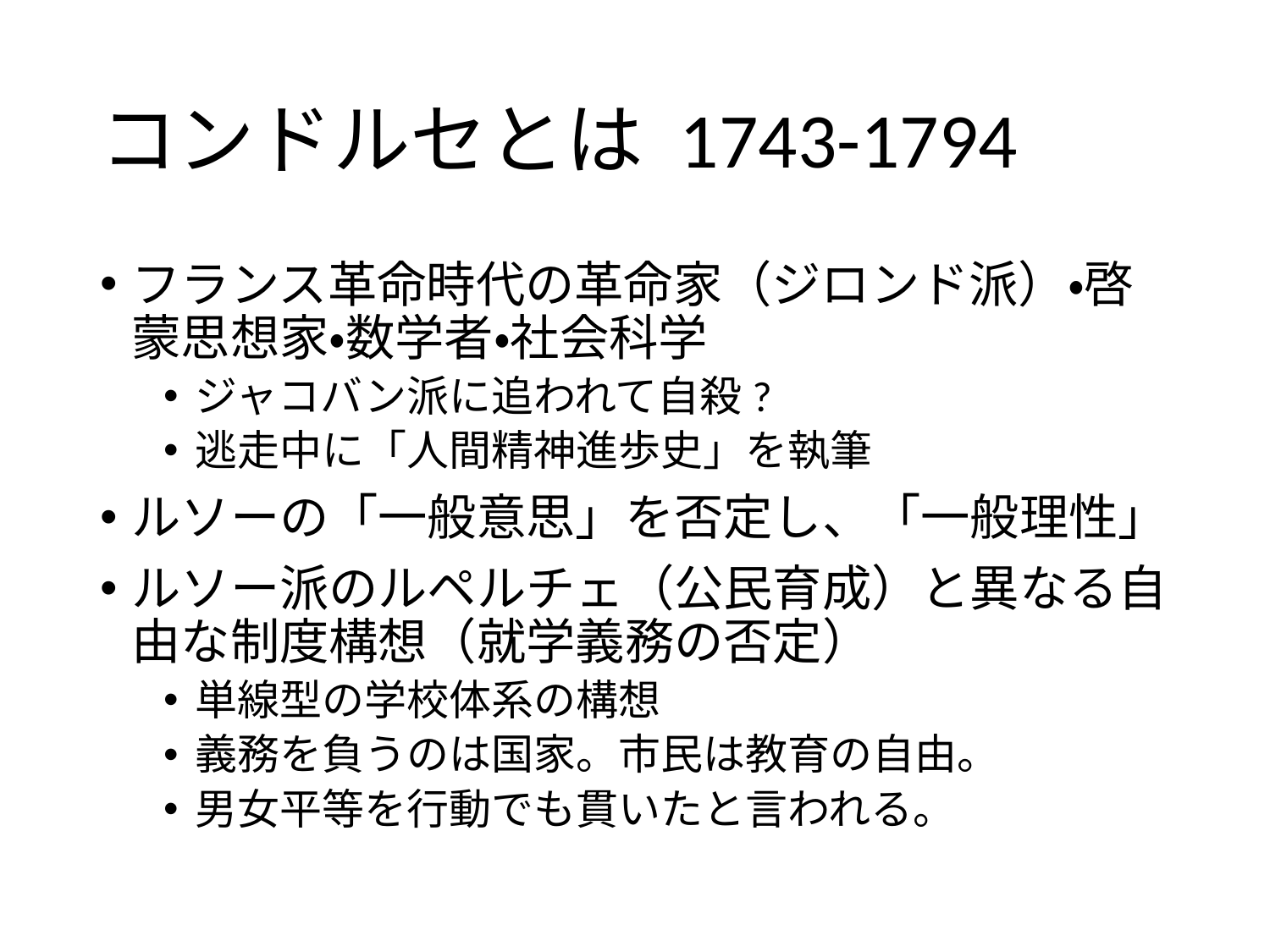

# コンドルセとは 1743-1794
フランス革命時代の革命家（ジロンド派）・啓蒙思想家・数学者・社会科学
ジャコバン派に追われて自殺?
逃走中に「人間精神進歩史」を執筆
ルソーの「一般意思」を否定し、「一般理性」
ルソー派のルペルチェ（公民育成）と異なる自由な制度構想（就学義務の否定）
単線型の学校体系の構想
義務を負うのは国家。市民は教育の自由。
男女平等を行動でも貫いたと言われる。